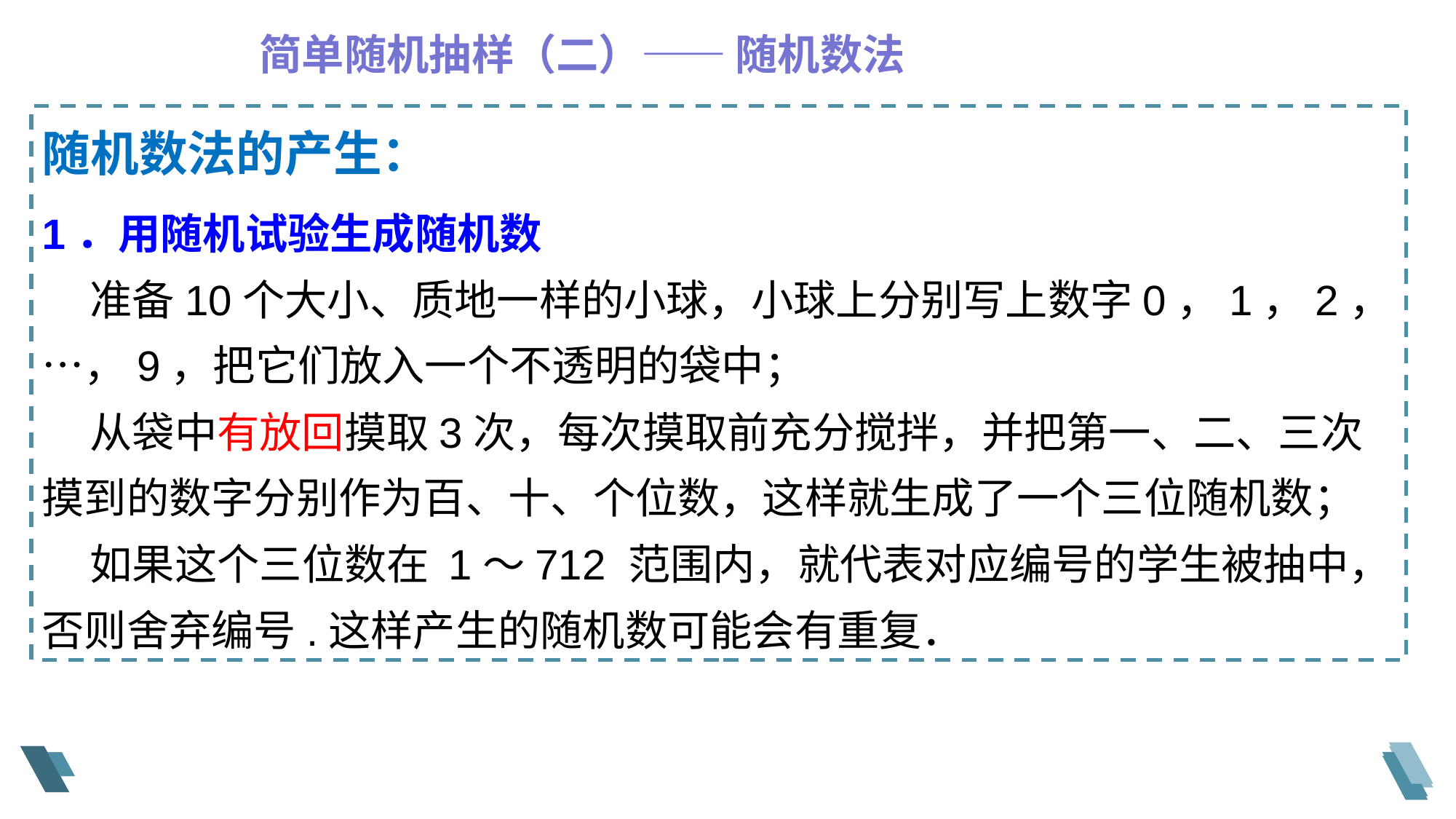

简单随机抽样（二）—— 随机数法
随机数法的产生：
1．用随机试验生成随机数
    准备10个大小、质地一样的小球，小球上分别写上数字0，1，2，…，9，把它们放入一个不透明的袋中；
    从袋中有放回摸取3次，每次摸取前充分搅拌，并把第一、二、三次摸到的数字分别作为百、十、个位数，这样就生成了一个三位随机数；
    如果这个三位数在 1～712 范围内，就代表对应编号的学生被抽中，否则舍弃编号.这样产生的随机数可能会有重复．